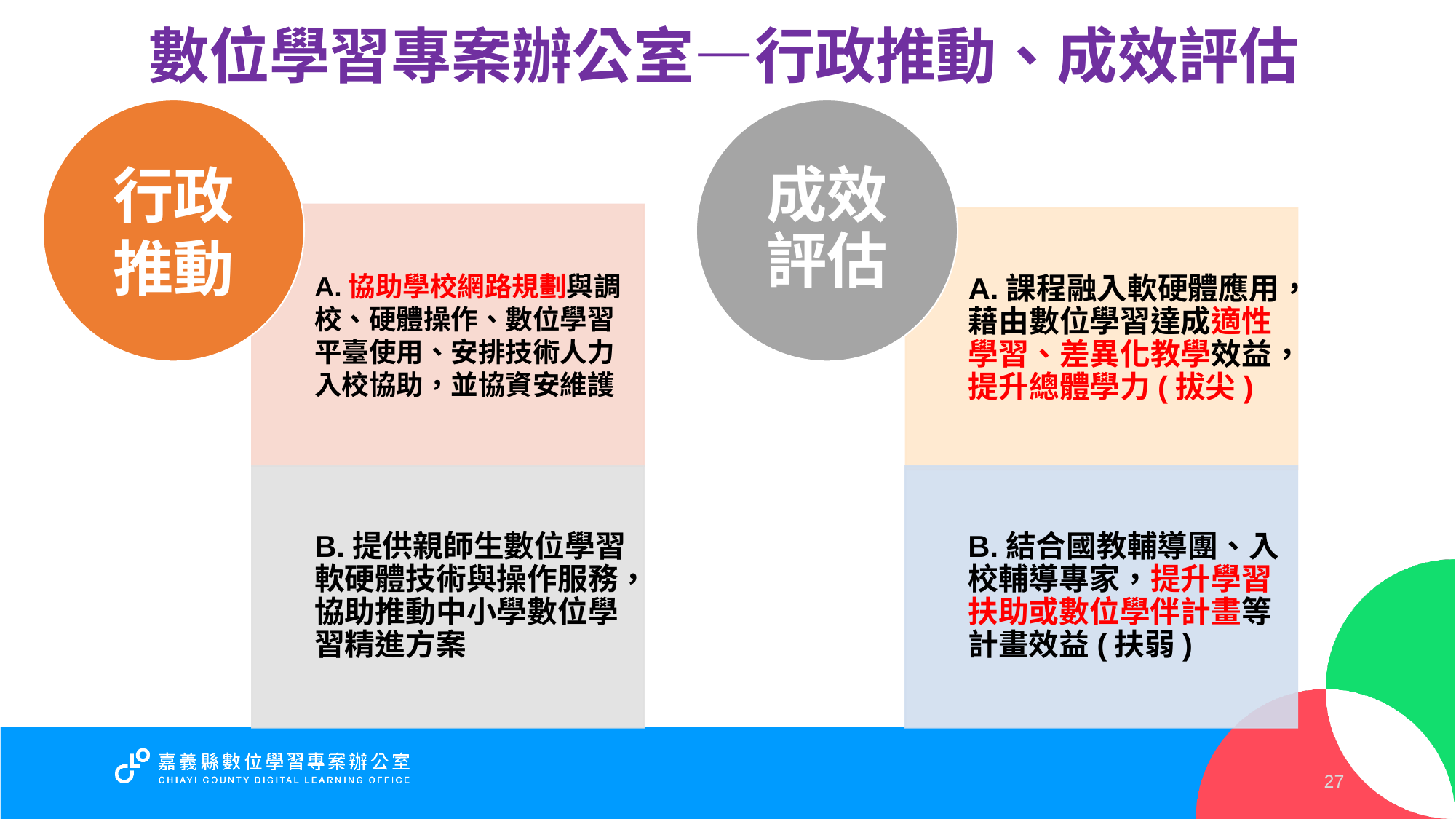

# 數位學習專案辦公室—行政推動、成效評估
A.協助學校網路規劃與調校、硬體操作、數位學習平臺使用、安排技術人力入校協助，並協資安維護
B.提供親師生數位學習軟硬體技術與操作服務，協助推動中小學數位學習精進方案
行政
推動
A.課程融入軟硬體應用，藉由數位學習達成適性學習、差異化教學效益，提升總體學力(拔尖)
B.結合國教輔導團、入校輔導專家，提升學習扶助或數位學伴計畫等計畫效益(扶弱)
成效
評估
27